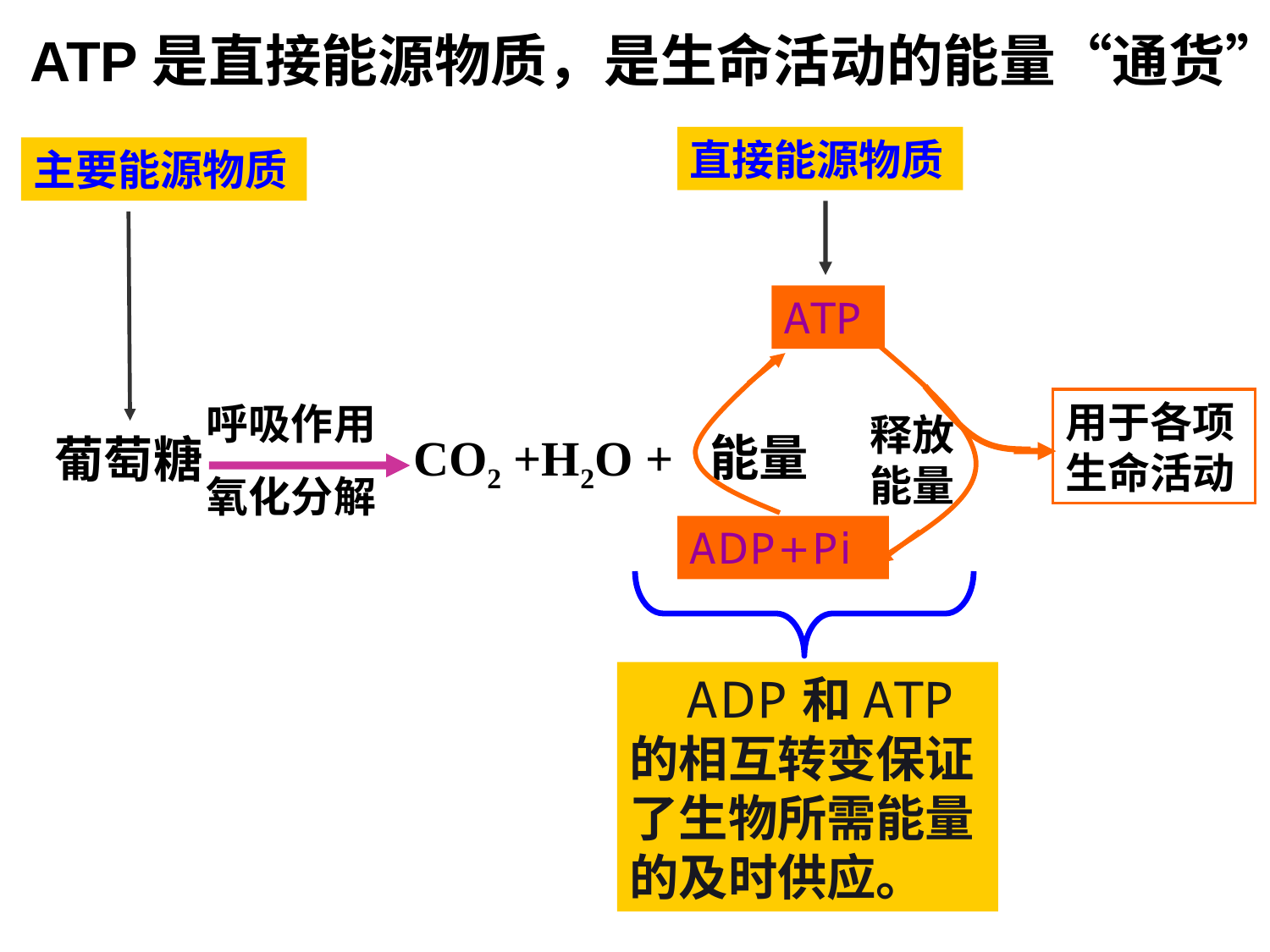

ATP是直接能源物质，是生命活动的能量“通货”
直接能源物质

主要能源物质

葡萄糖
ATP

ADP+Pi

释放能量

用于各项生命活动

呼吸作用
氧化分解
CO2 +H2O +  能量

    ADP和ATP的相互转变保证了生物所需能量的及时供应。